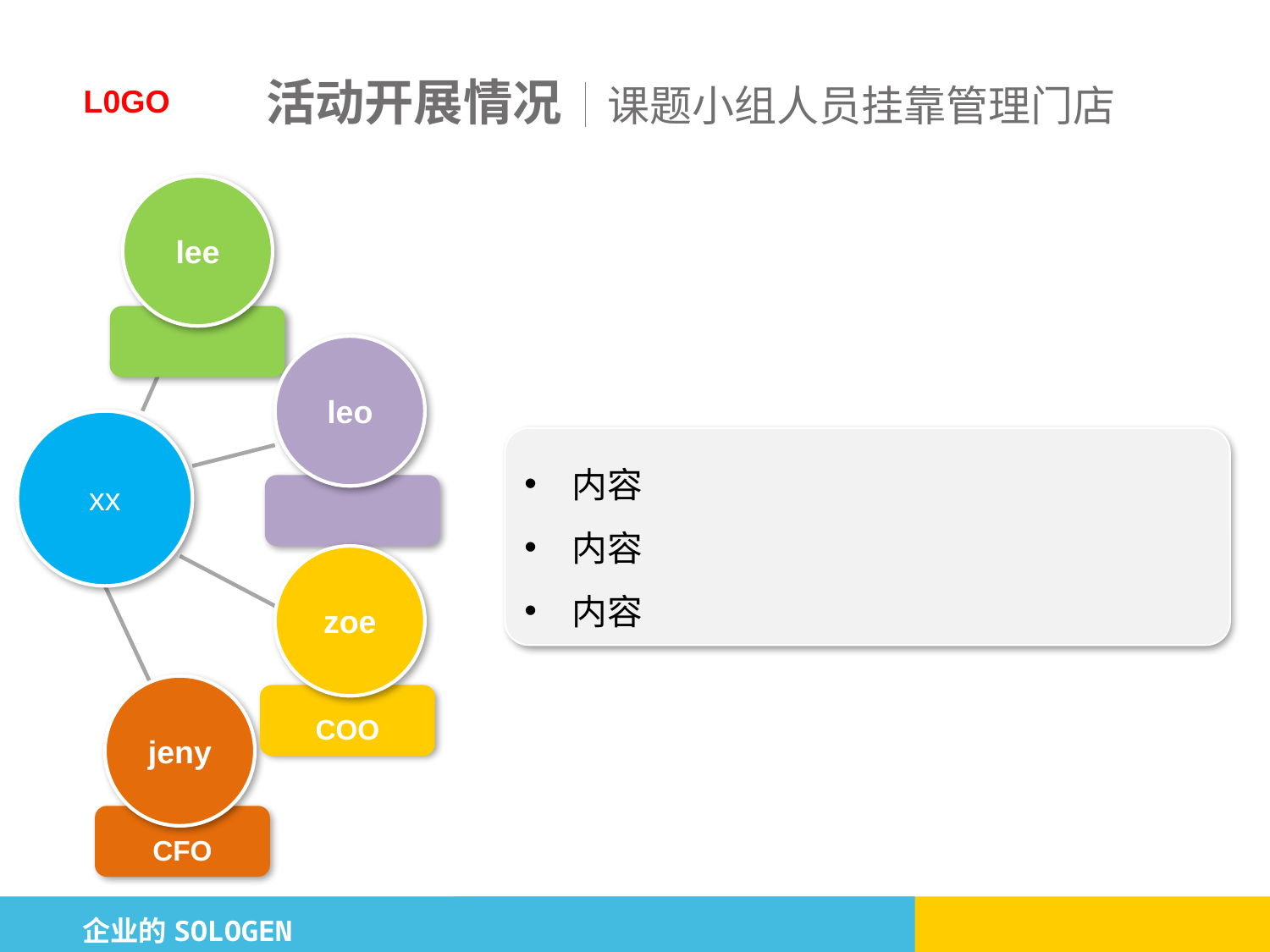

# 活动开展情况
课题小组人员挂靠管理门店
lee

leo
xx
内容
内容
内容

zoe
jeny
COO
CFO